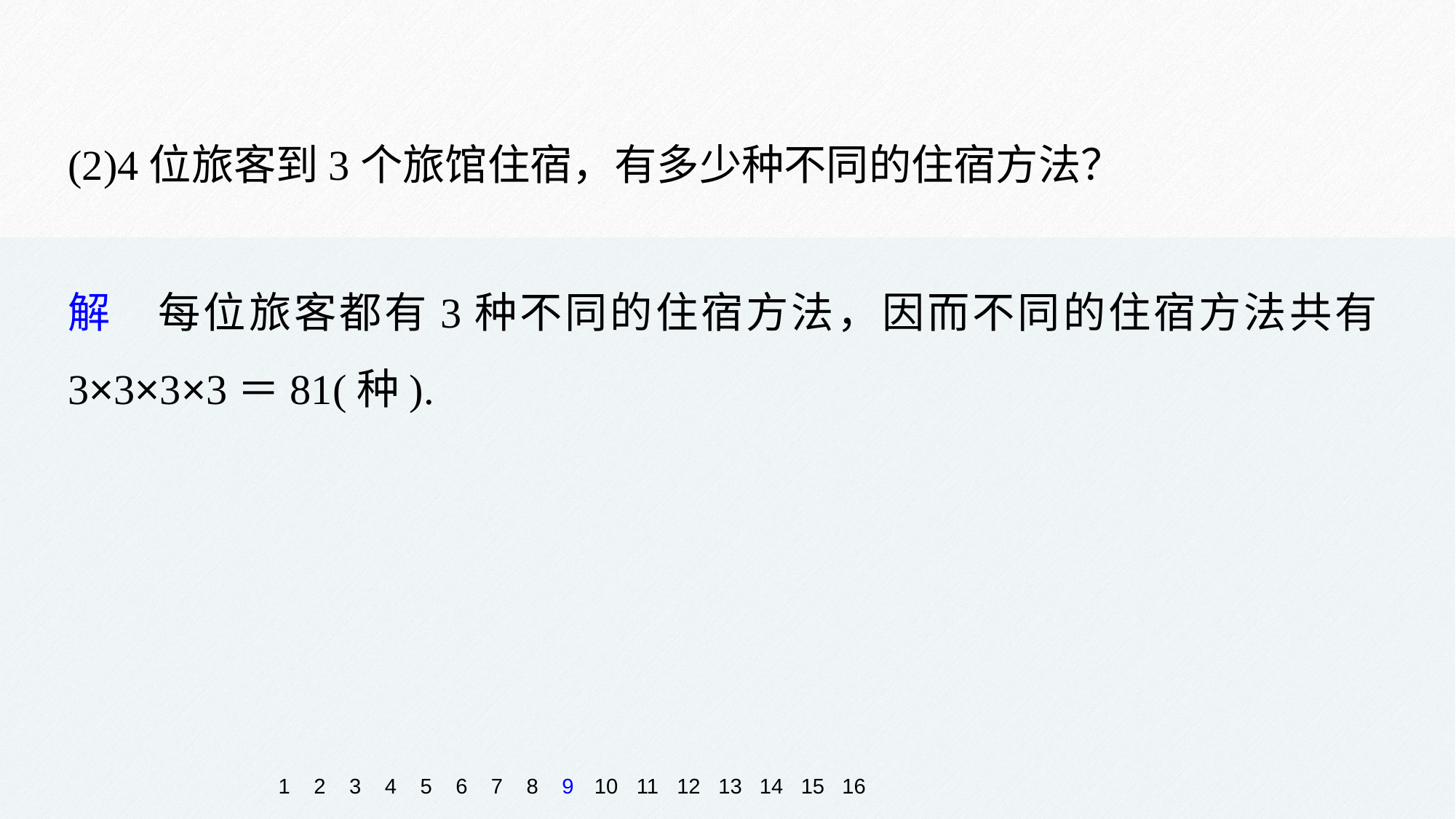

(2)4位旅客到3个旅馆住宿，有多少种不同的住宿方法？
解　每位旅客都有3种不同的住宿方法，因而不同的住宿方法共有3×3×3×3＝81(种).
1
2
3
4
5
6
7
8
9
10
11
12
13
14
15
16